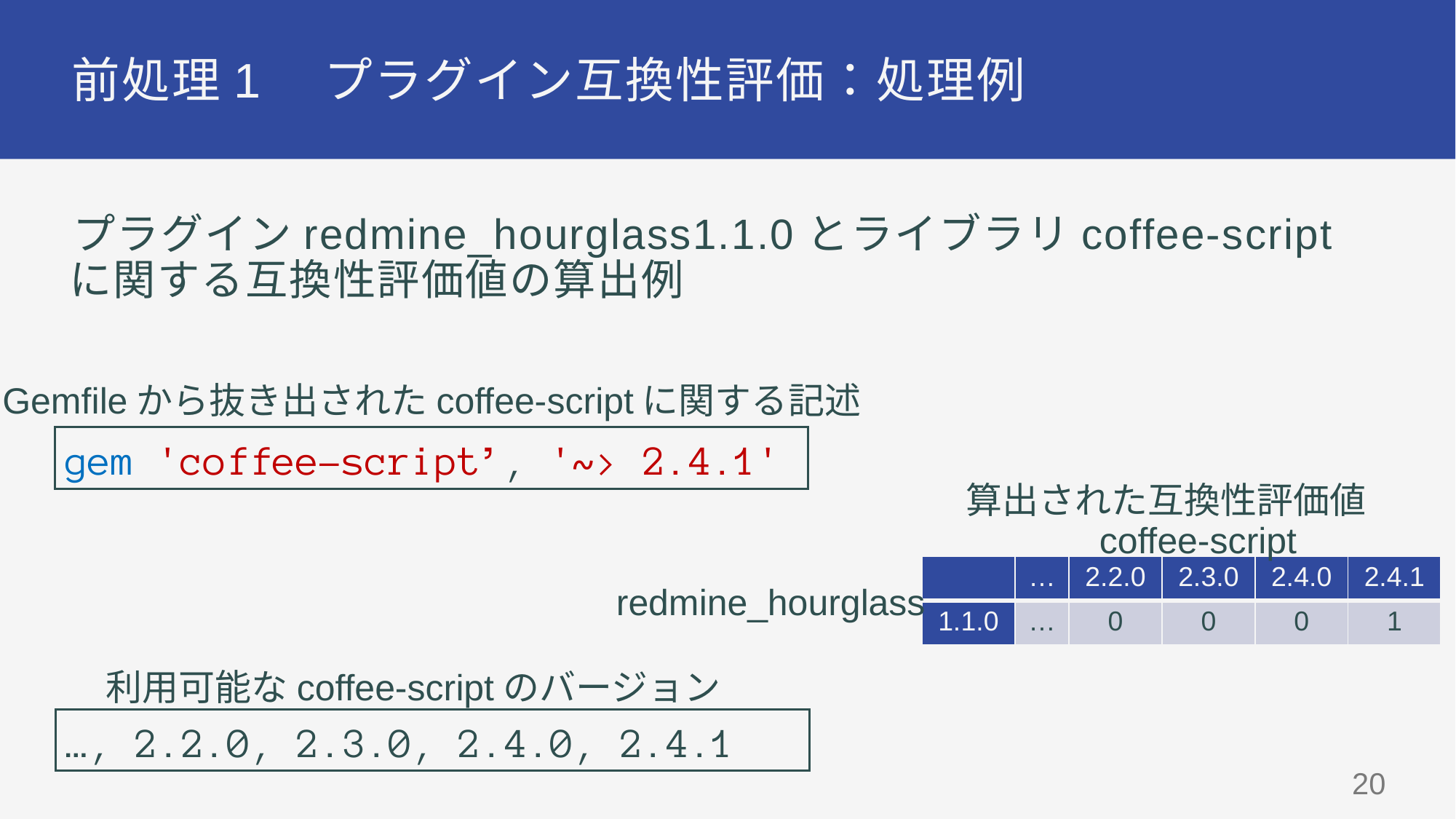

# 前処理1　プラグイン互換性評価：処理例
プラグインredmine_hourglass1.1.0とライブラリcoffee-script
に関する互換性評価値の算出例
Gemfileから抜き出されたcoffee-scriptに関する記述
gem 'coffee-script’, '~> 2.4.1'
算出された互換性評価値
coffee-script
|  | … | 2.2.0 | 2.3.0 | 2.4.0 | 2.4.1 |
| --- | --- | --- | --- | --- | --- |
| 1.1.0 | … | 0 | 0 | 0 | 1 |
redmine_hourglass
利用可能なcoffee-scriptのバージョン
…, 2.2.0, 2.3.0, 2.4.0, 2.4.1
20